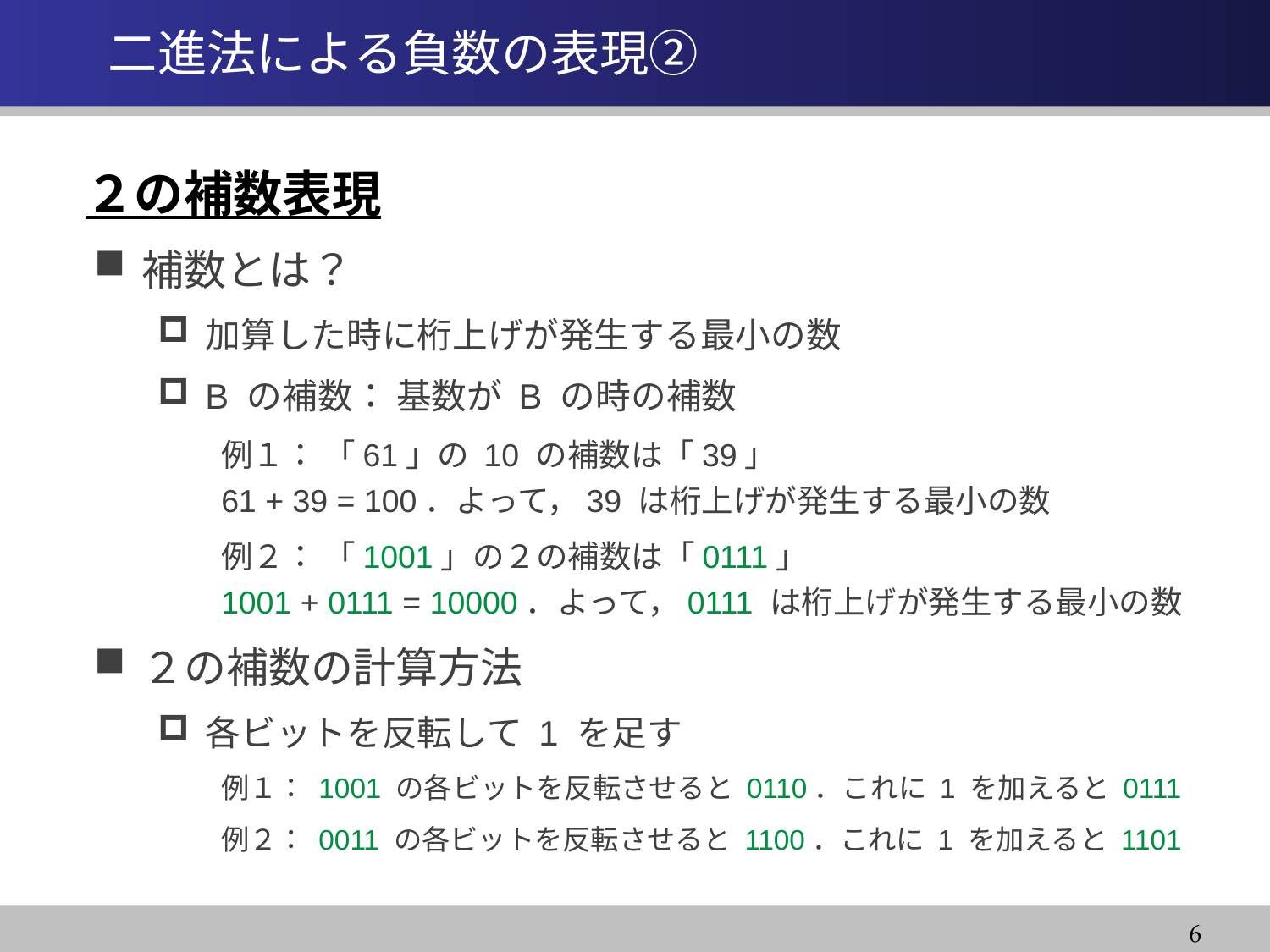

# 二進法による負数の表現②
２の補数表現
補数とは？
加算した時に桁上げが発生する最小の数
B の補数： 基数が B の時の補数
例１： 「61」の 10 の補数は「39」
61 + 39 = 100．よって，39 は桁上げが発生する最小の数
例２： 「1001」の２の補数は「0111」
1001 + 0111 = 10000．よって，0111 は桁上げが発生する最小の数
２の補数の計算方法
各ビットを反転して 1 を足す
例１： 1001 の各ビットを反転させると 0110．これに 1 を加えると 0111
例２： 0011 の各ビットを反転させると 1100．これに 1 を加えると 1101
6